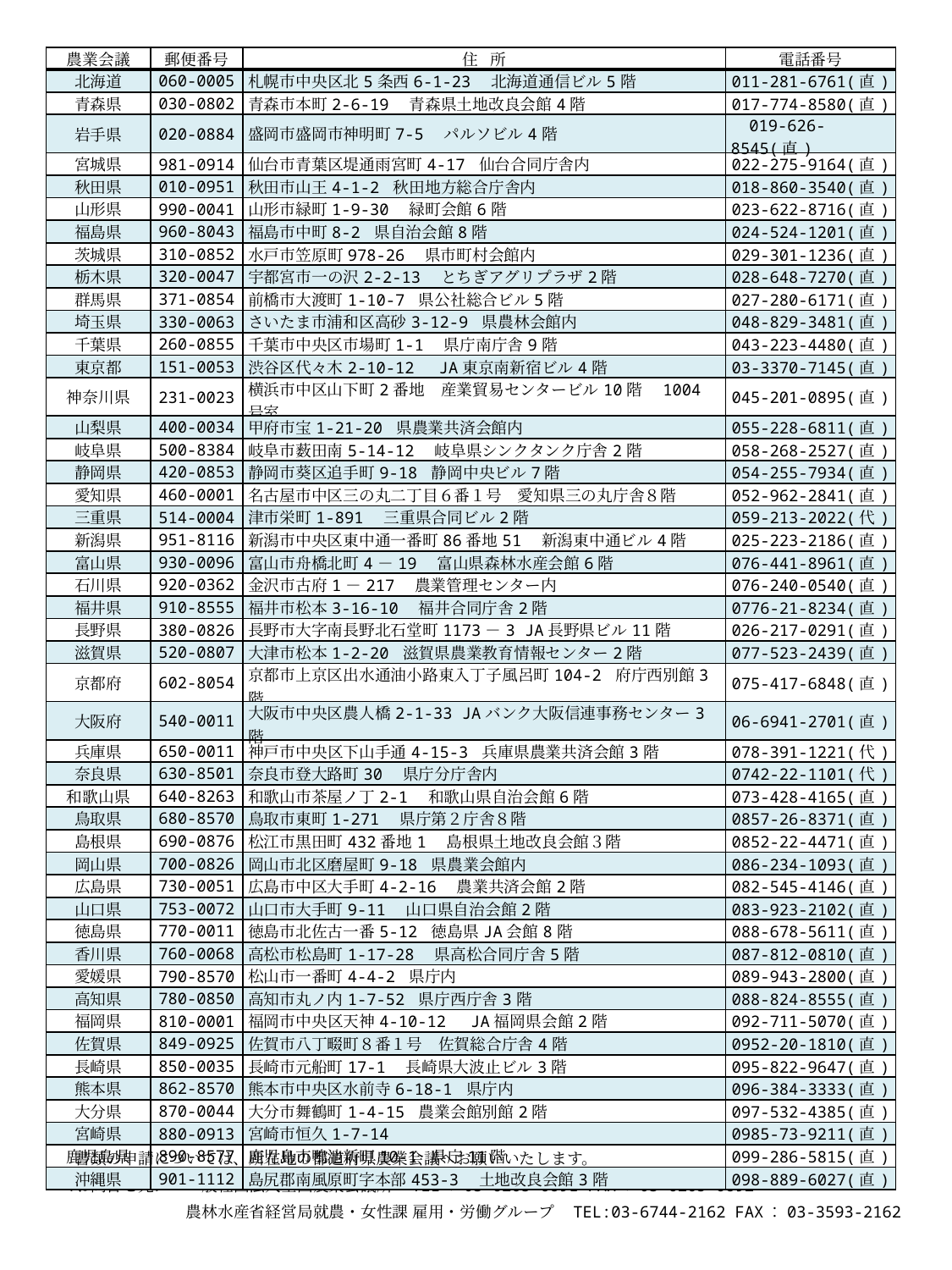

| 農業会議 | 郵便番号 | 住 所 | 電話番号 |
| --- | --- | --- | --- |
| 北海道 | 060-0005 | 札幌市中央区北5条西6-1-23　北海道通信ビル5階 | 011-281-6761(直) |
| 青森県 | 030-0802 | 青森市本町2-6-19　青森県土地改良会館4階 | 017-774-8580(直) |
| 岩手県 | 020-0884 | 盛岡市盛岡市神明町7-5　パルソビル4階 | 019-626-8545(直) |
| 宮城県 | 981-0914 | 仙台市青葉区堤通雨宮町4-17 仙台合同庁舎内 | 022-275-9164(直) |
| 秋田県 | 010-0951 | 秋田市山王4-1-2 秋田地方総合庁舎内 | 018-860-3540(直) |
| 山形県 | 990-0041 | 山形市緑町1-9-30　緑町会館6階 | 023-622-8716(直) |
| 福島県 | 960-8043 | 福島市中町8-2 県自治会館8階 | 024-524-1201(直) |
| 茨城県 | 310-0852 | 水戸市笠原町978-26　県市町村会館内 | 029-301-1236(直) |
| 栃木県 | 320-0047 | 宇都宮市一の沢2-2-13　とちぎアグリプラザ2階 | 028-648-7270(直) |
| 群馬県 | 371-0854 | 前橋市大渡町1-10-7 県公社総合ビル5階 | 027-280-6171(直) |
| 埼玉県 | 330-0063 | さいたま市浦和区高砂3-12-9 県農林会館内 | 048-829-3481(直) |
| 千葉県 | 260-0855 | 千葉市中央区市場町1-1　県庁南庁舎9階 | 043-223-4480(直) |
| 東京都 | 151-0053 | 渋谷区代々木2-10-12　JA東京南新宿ビル4階 | 03-3370-7145(直) |
| 神奈川県 | 231-0023 | 横浜市中区山下町2番地　産業貿易センタービル10階　1004号室 | 045-201-0895(直) |
| 山梨県 | 400-0034 | 甲府市宝1-21-20 県農業共済会館内 | 055-228-6811(直) |
| 岐阜県 | 500-8384 | 岐阜市薮田南5-14-12　岐阜県シンクタンク庁舎2階 | 058-268-2527(直) |
| 静岡県 | 420-0853 | 静岡市葵区追手町9-18 静岡中央ビル7階 | 054-255-7934(直) |
| 愛知県 | 460-0001 | 名古屋市中区三の丸二丁目６番１号　愛知県三の丸庁舎８階 | 052-962-2841(直) |
| 三重県 | 514-0004 | 津市栄町1-891　三重県合同ビル2階 | 059-213-2022(代) |
| 新潟県 | 951-8116 | 新潟市中央区東中通一番町86番地51　新潟東中通ビル4階 | 025-223-2186(直) |
| 富山県 | 930-0096 | 富山市舟橋北町4－19　富山県森林水産会館6階 | 076-441-8961(直) |
| 石川県 | 920-0362 | 金沢市古府1－217　農業管理センター内 | 076-240-0540(直) |
| 福井県 | 910-8555 | 福井市松本3-16-10　福井合同庁舎2階 | 0776-21-8234(直) |
| 長野県 | 380-0826 | 長野市大字南長野北石堂町1173－3 JA長野県ビル11階 | 026-217-0291(直) |
| 滋賀県 | 520-0807 | 大津市松本1-2-20 滋賀県農業教育情報センター2階 | 077-523-2439(直) |
| 京都府 | 602-8054 | 京都市上京区出水通油小路東入丁子風呂町104-2 府庁西別館3階 | 075-417-6848(直) |
| 大阪府 | 540-0011 | 大阪市中央区農人橋2-1-33 JAバンク大阪信連事務センター3階 | 06-6941-2701(直) |
| 兵庫県 | 650-0011 | 神戸市中央区下山手通4-15-3 兵庫県農業共済会館3階 | 078-391-1221(代) |
| 奈良県 | 630-8501 | 奈良市登大路町30　県庁分庁舎内 | 0742-22-1101(代) |
| 和歌山県 | 640-8263 | 和歌山市茶屋ノ丁2-1　和歌山県自治会館6階 | 073-428-4165(直) |
| 鳥取県 | 680-8570 | 鳥取市東町1-271　県庁第２庁舎８階 | 0857-26-8371(直) |
| 島根県 | 690-0876 | 松江市黒田町432番地1　島根県土地改良会館３階 | 0852-22-4471(直) |
| 岡山県 | 700-0826 | 岡山市北区磨屋町9-18 県農業会館内 | 086-234-1093(直) |
| 広島県 | 730-0051 | 広島市中区大手町4-2-16　農業共済会館2階 | 082-545-4146(直) |
| 山口県 | 753-0072 | 山口市大手町9-11　山口県自治会館2階 | 083-923-2102(直) |
| 徳島県 | 770-0011 | 徳島市北佐古一番5-12 徳島県JA会館8階 | 088-678-5611(直) |
| 香川県 | 760-0068 | 高松市松島町1-17-28　県高松合同庁舎5階 | 087-812-0810(直) |
| 愛媛県 | 790-8570 | 松山市一番町4-4-2 県庁内 | 089-943-2800(直) |
| 高知県 | 780-0850 | 高知市丸ノ内1-7-52 県庁西庁舎3階 | 088-824-8555(直) |
| 福岡県 | 810-0001 | 福岡市中央区天神4-10-12　JA福岡県会館2階 | 092-711-5070(直) |
| 佐賀県 | 849-0925 | 佐賀市八丁畷町８番１号　佐賀総合庁舎4階 | 0952-20-1810(直) |
| 長崎県 | 850-0035 | 長崎市元船町17-1　長崎県大波止ビル3階 | 095-822-9647(直) |
| 熊本県 | 862-8570 | 熊本市中央区水前寺6-18-1 県庁内 | 096-384-3333(直) |
| 大分県 | 870-0044 | 大分市舞鶴町1-4-15 農業会館別館2階 | 097-532-4385(直) |
| 宮崎県 | 880-0913 | 宮崎市恒久1-7-14 | 0985-73-9211(直) |
| 鹿児島県 | 890-8577 | 鹿児島市鴨池新町10-1 県庁11階 | 099-286-5815(直) |
| 沖縄県 | 901-1112 | 島尻郡南風原町字本部453-3　土地改良会館3階 | 098-889-6027(直) |
　　書類の申請については、所在地の都道府県農業会議へお願いいたします。
　＜お問合せ先＞　一般社団法人全国農業会議所　TEL：03-6265-6891 FAX：03-6265-6892
　　　　　　　　　農林水産省経営局就農・女性課 雇用・労働グループ　TEL:03-6744-2162 FAX：03-3593-2162